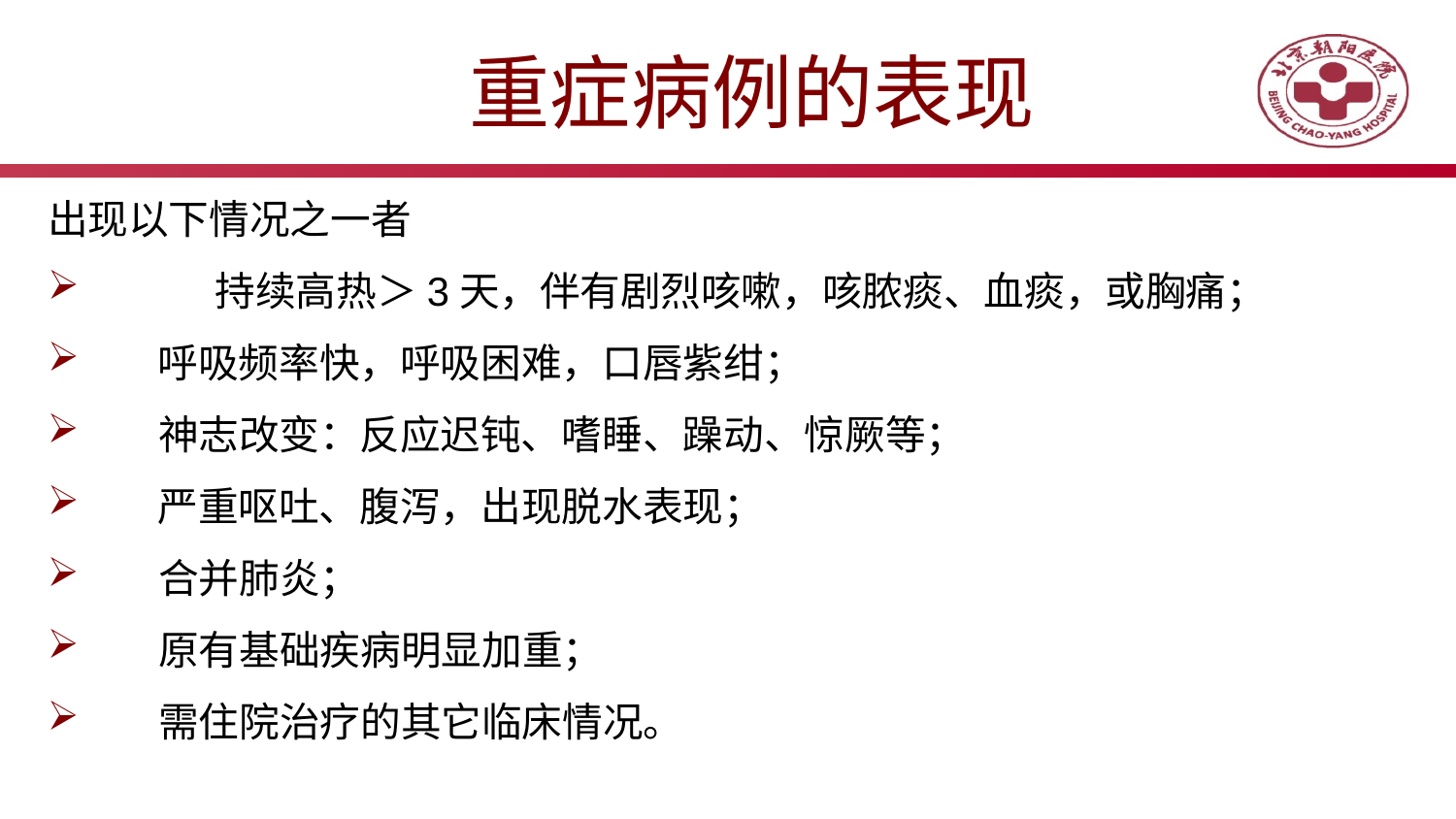

# 重症病例的表现
出现以下情况之一者
	持续高热＞3天，伴有剧烈咳嗽，咳脓痰、血痰，或胸痛；
呼吸频率快，呼吸困难，口唇紫绀；
神志改变：反应迟钝、嗜睡、躁动、惊厥等；
严重呕吐、腹泻，出现脱水表现；
合并肺炎；
原有基础疾病明显加重；
需住院治疗的其它临床情况。